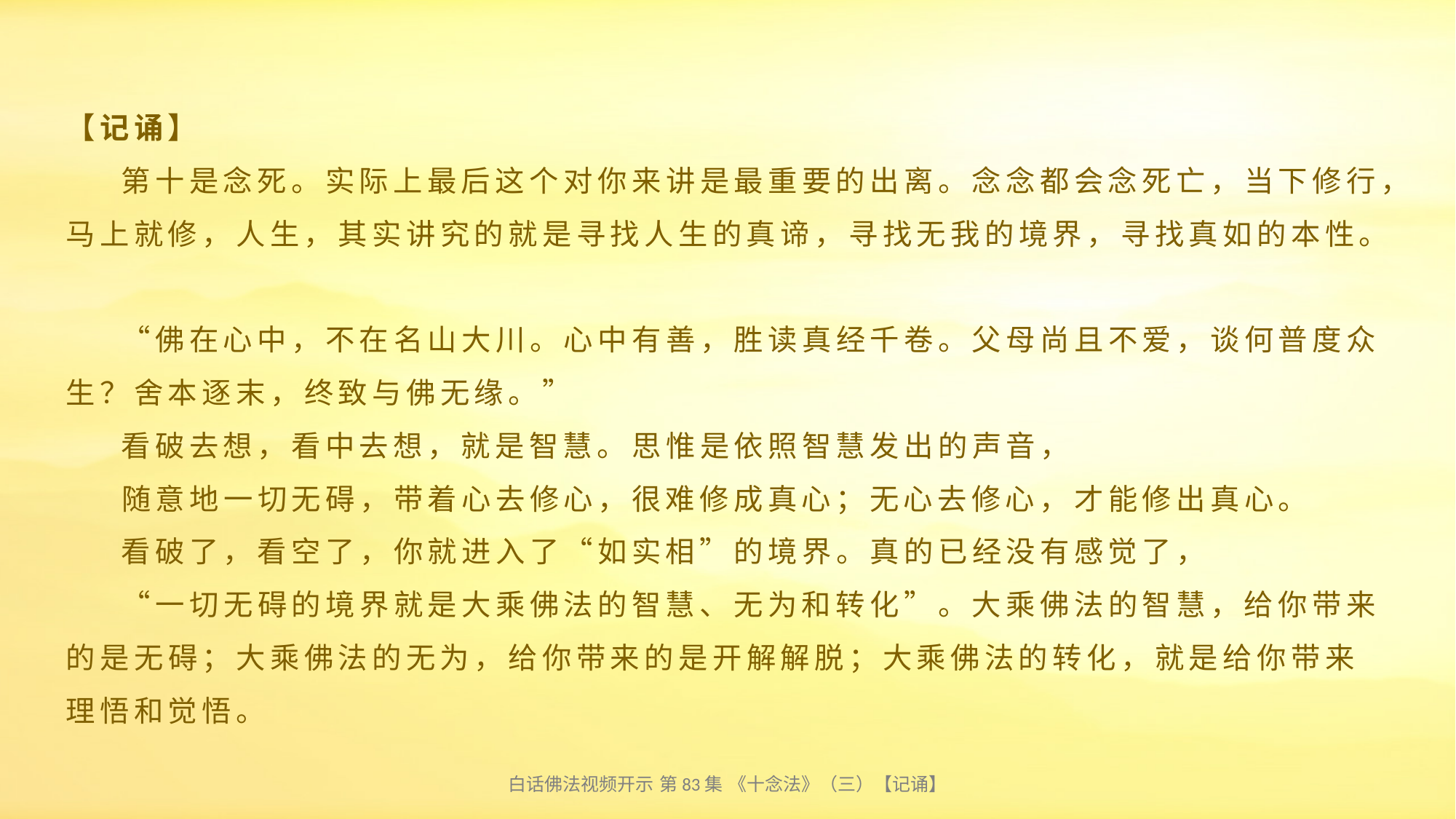

# 【记诵】 第十是念死。实际上最后这个对你来讲是最重要的出离。念念都会念死亡，当下修行，马上就修，人生，其实讲究的就是寻找人生的真谛，寻找无我的境界，寻找真如的本性。 “佛在心中，不在名山大川。心中有善，胜读真经千卷。父母尚且不爱，谈何普度众生？舍本逐末，终致与佛无缘。” 看破去想，看中去想，就是智慧。思惟是依照智慧发出的声音， 随意地一切无碍，带着心去修心，很难修成真心；无心去修心，才能修出真心。 看破了，看空了，你就进入了“如实相”的境界。真的已经没有感觉了， “一切无碍的境界就是大乘佛法的智慧、无为和转化”。大乘佛法的智慧，给你带来的是无碍；大乘佛法的无为，给你带来的是开解解脱；大乘佛法的转化，就是给你带来理悟和觉悟。
白话佛法视频开示 第83集 《十念法》（三）【记诵】